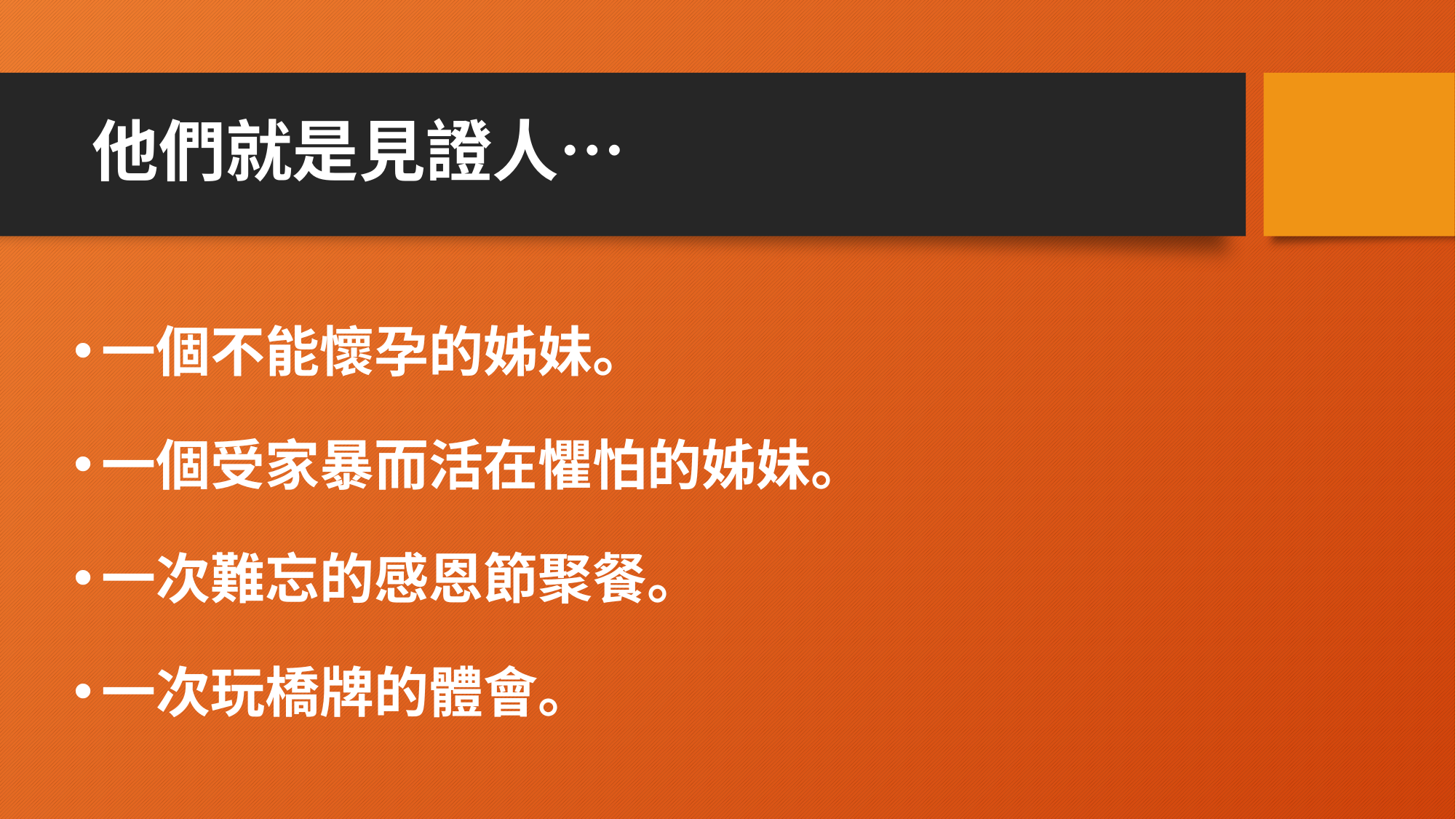

# 他們就是見證人…
一個不能懷孕的姊妹。
一個受家暴而活在懼怕的姊妹。
一次難忘的感恩節聚餐。
一次玩橋牌的體會。